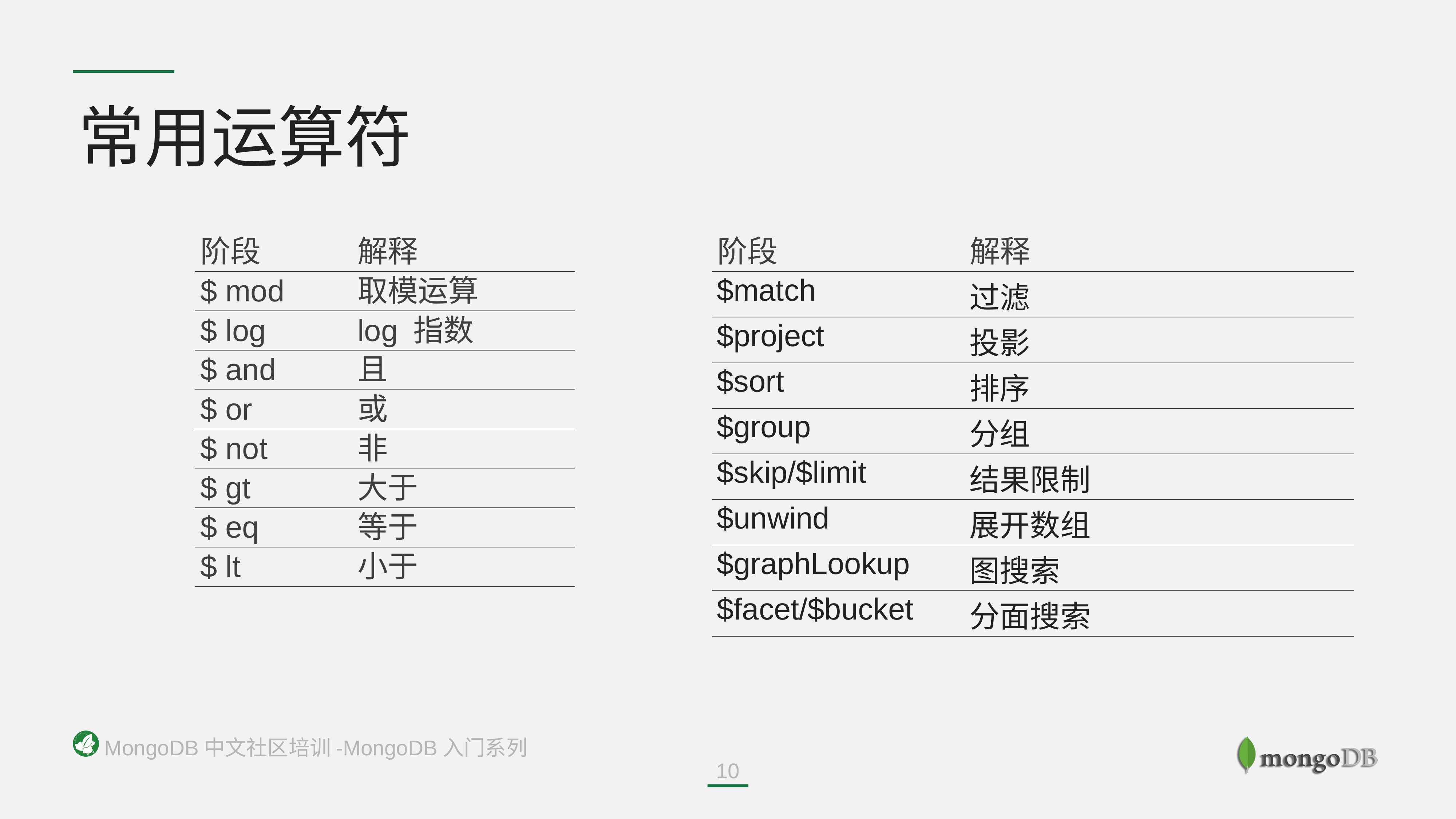

常用运算符
| 阶段 | 解释 |
| --- | --- |
| $ mod | 取模运算 |
| $ log | log 指数 |
| $ and | 且 |
| $ or | 或 |
| $ not | 非 |
| $ gt | 大于 |
| $ eq | 等于 |
| $ lt | 小于 |
| 阶段 | 解释 |
| --- | --- |
| $match | 过滤 |
| $project | 投影 |
| $sort | 排序 |
| $group | 分组 |
| $skip/$limit | 结果限制 |
| $unwind | 展开数组 |
| $graphLookup | 图搜索 |
| $facet/$bucket | 分面搜索 |